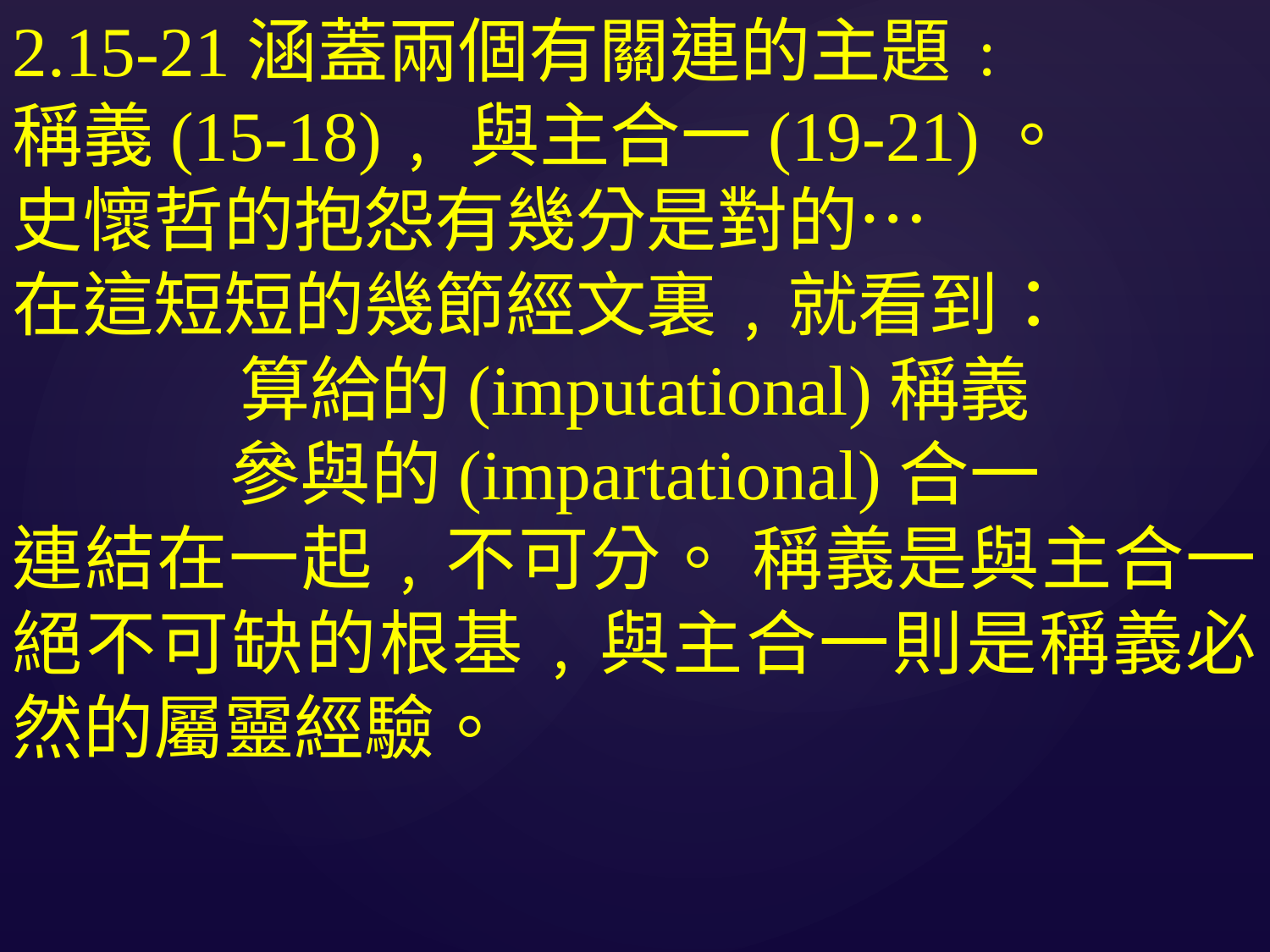

2.15-21涵蓋兩個有關連的主題﹕
稱義(15-18)﹐與主合一(19-21)。
史懷哲的抱怨有幾分是對的…
在這短短的幾節經文裏﹐就看到：
算給的(imputational)稱義
參與的(impartational)合一
連結在一起﹐不可分。 稱義是與主合一絕不可缺的根基﹐與主合一則是稱義必然的屬靈經驗。